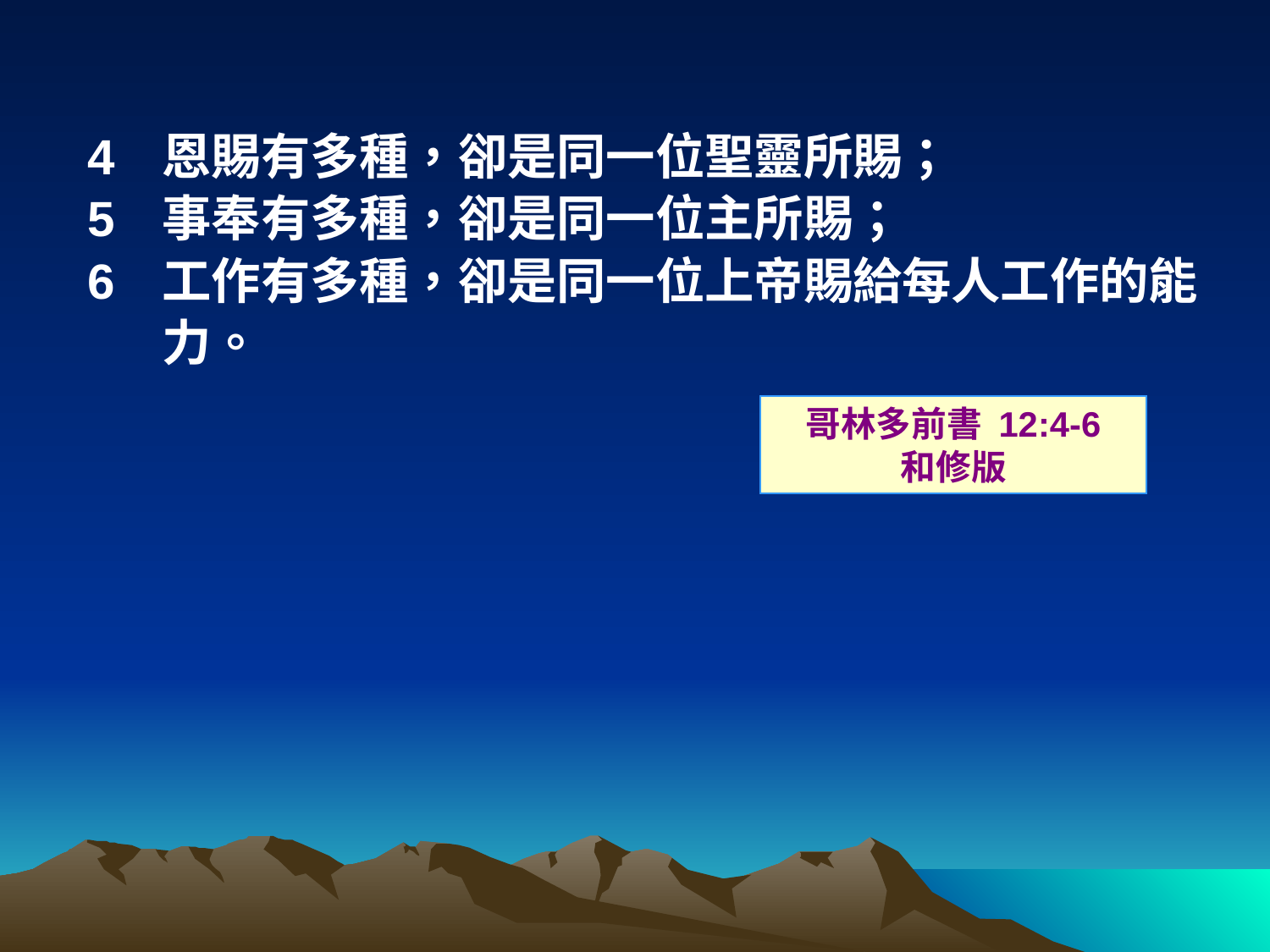

4	恩賜有多種，卻是同一位聖靈所賜；
5	事奉有多種，卻是同一位主所賜；
6	工作有多種，卻是同一位上帝賜給每人工作的能力。
哥林多前書 12:4-6
和修版